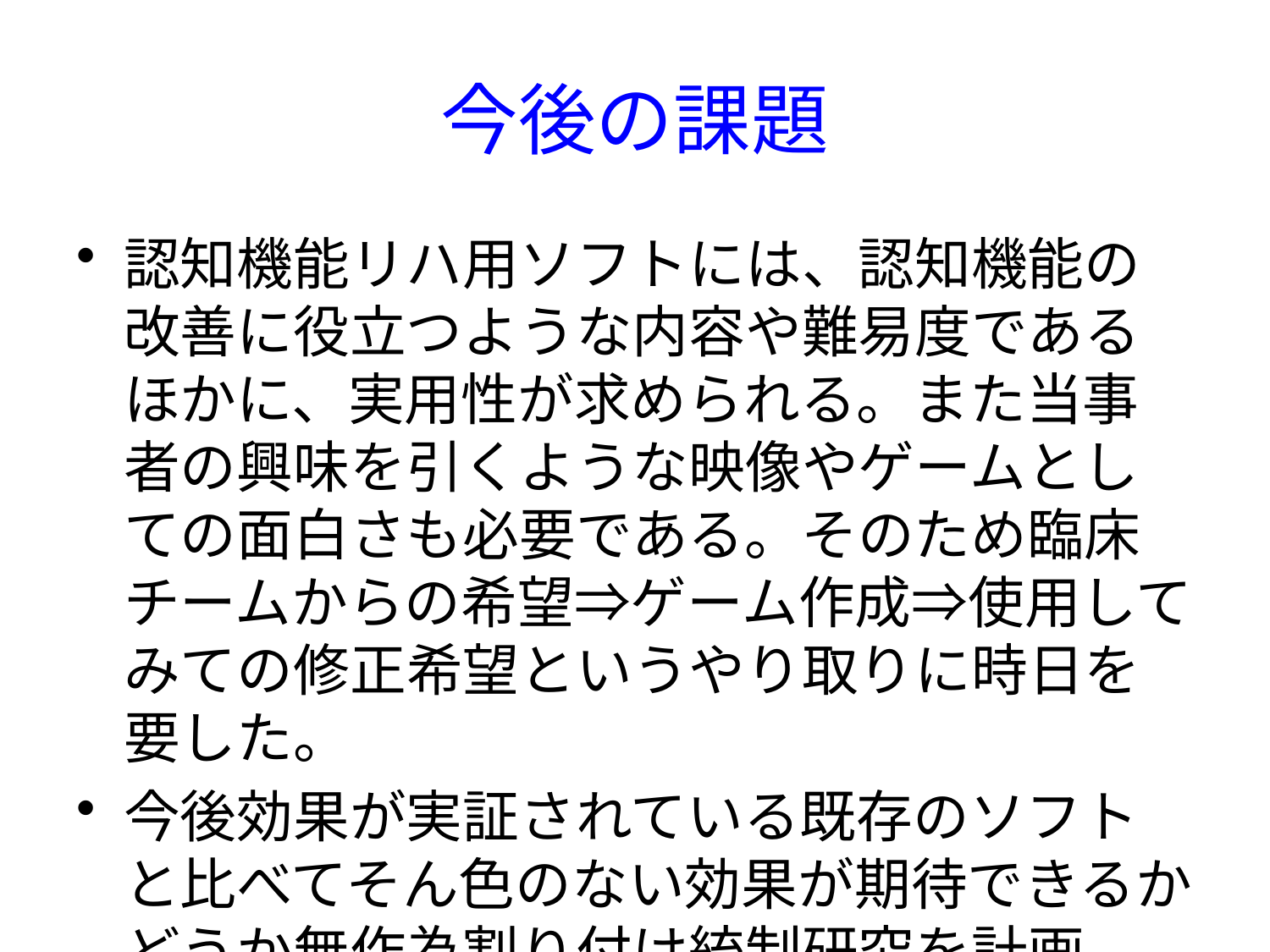

# 今後の課題
認知機能リハ用ソフトには、認知機能の改善に役立つような内容や難易度であるほかに、実用性が求められる。また当事者の興味を引くような映像やゲームとしての面白さも必要である。そのため臨床チームからの希望⇒ゲーム作成⇒使用してみての修正希望というやり取りに時日を要した。
今後効果が実証されている既存のソフトと比べてそん色のない効果が期待できるかどうか無作為割り付け統制研究を計画中。